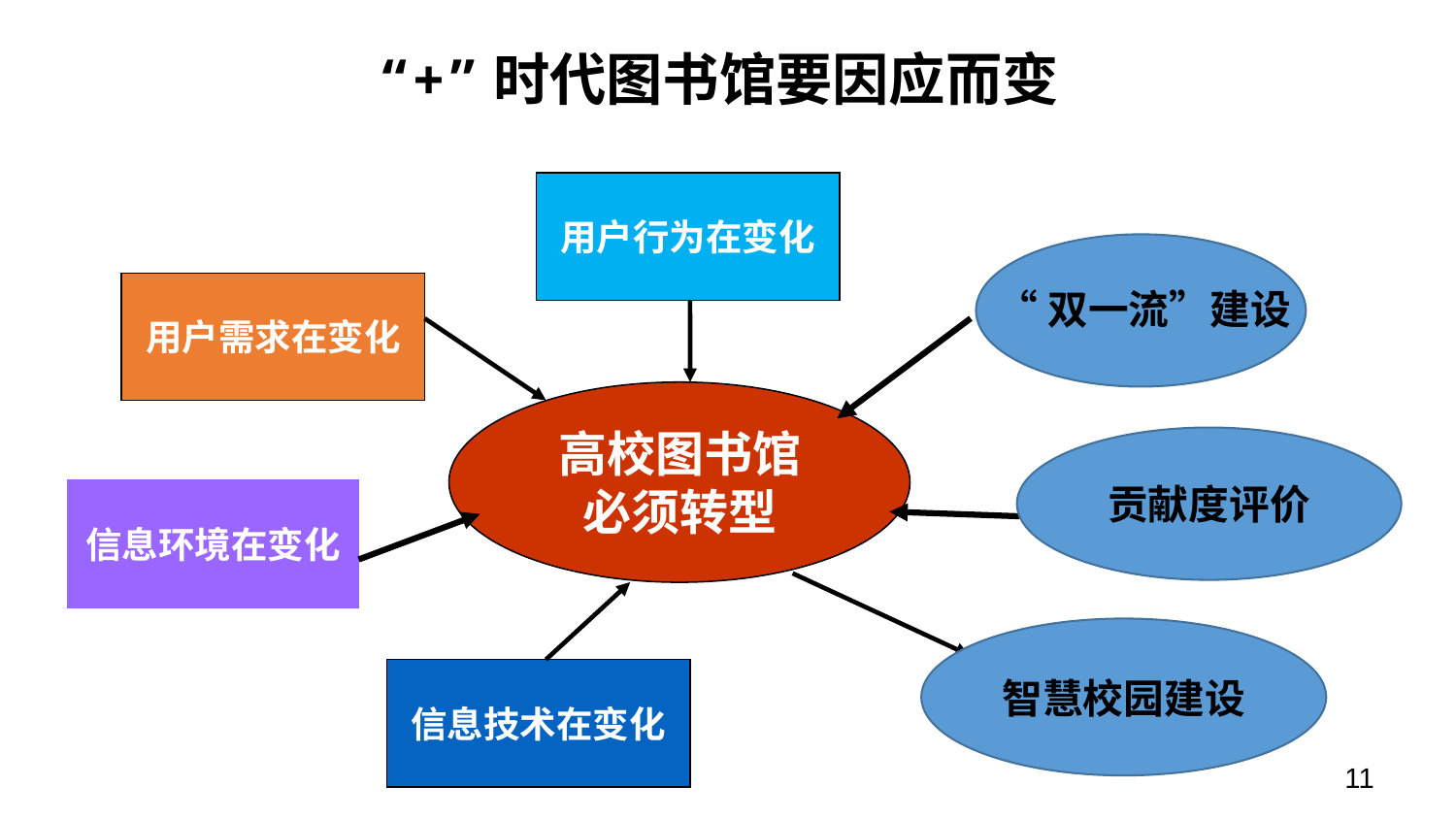

# “+”时代图书馆要因应而变
用户行为在变化

用户需求在变化
“双一流”建设

高校图书馆
必须转型
贡献度评价
信息环境在变化

智慧校园建设
信息技术在变化
11